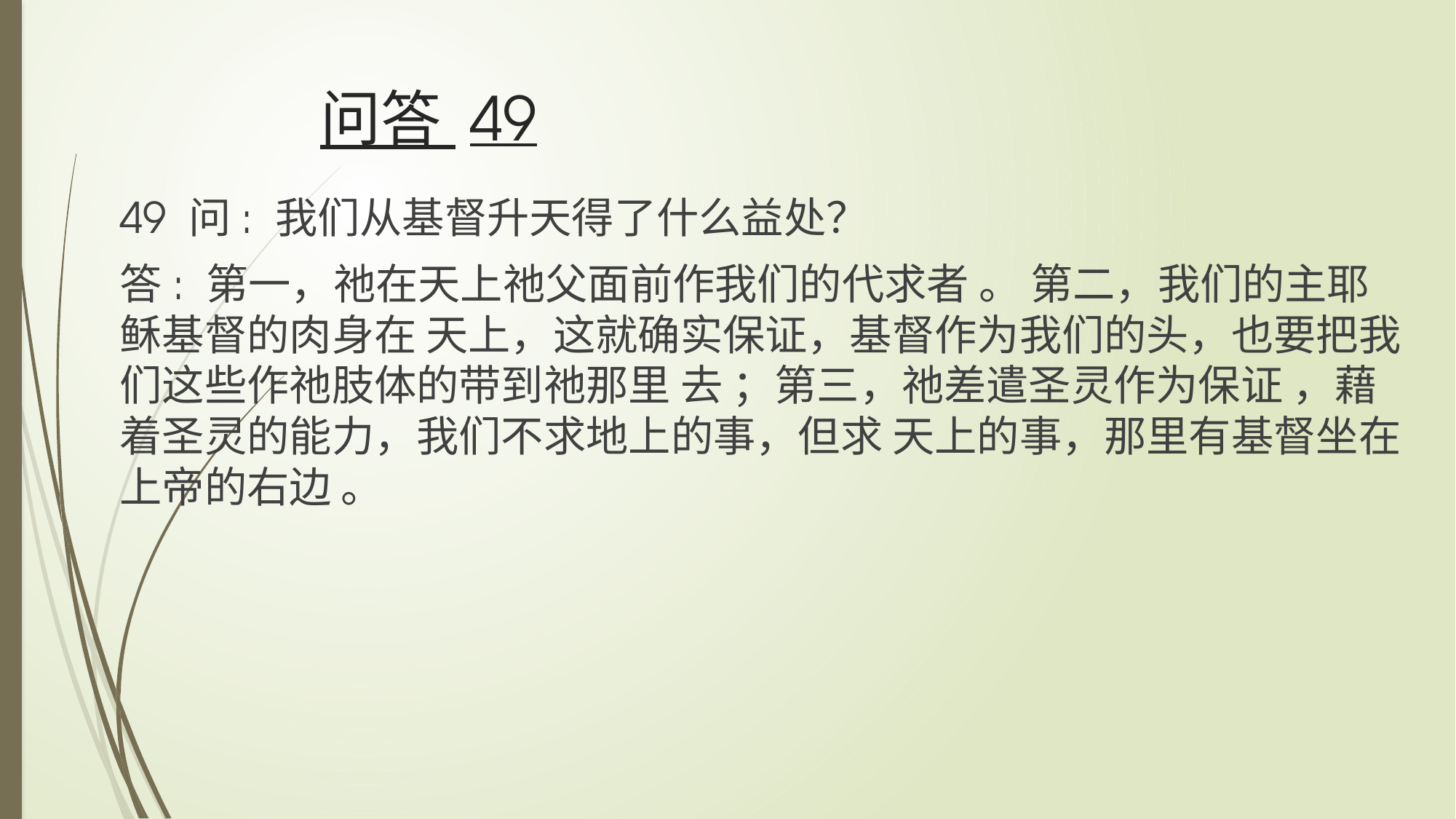

# 问答 49
49 问: 我们从基督升天得了什么益处？
答: 第一，祂在天上祂父面前作我们的代求者 。 第二，我们的主耶稣基督的肉身在 天上，这就确实保证，基督作为我们的头，也要把我们这些作祂肢体的带到祂那里 去 ；第三，祂差遣圣灵作为保证 ，藉着圣灵的能力，我们不求地上的事，但求 天上的事，那里有基督坐在上帝的右边 。